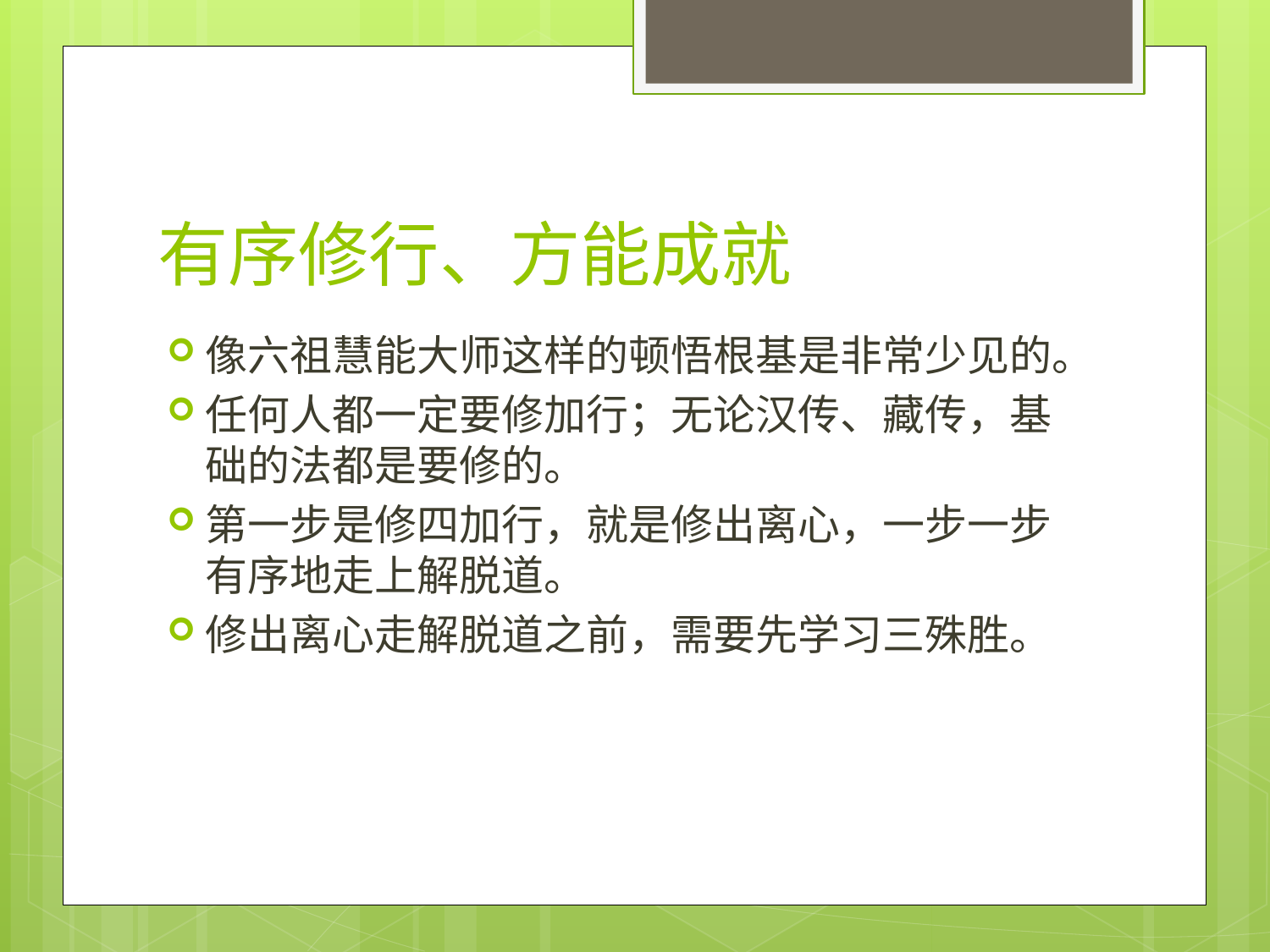

# 有序修行、方能成就
像六祖慧能大师这样的顿悟根基是非常少见的。
任何人都一定要修加行；无论汉传、藏传，基础的法都是要修的。
第一步是修四加行，就是修出离心，一步一步有序地走上解脱道。
修出离心走解脱道之前，需要先学习三殊胜。